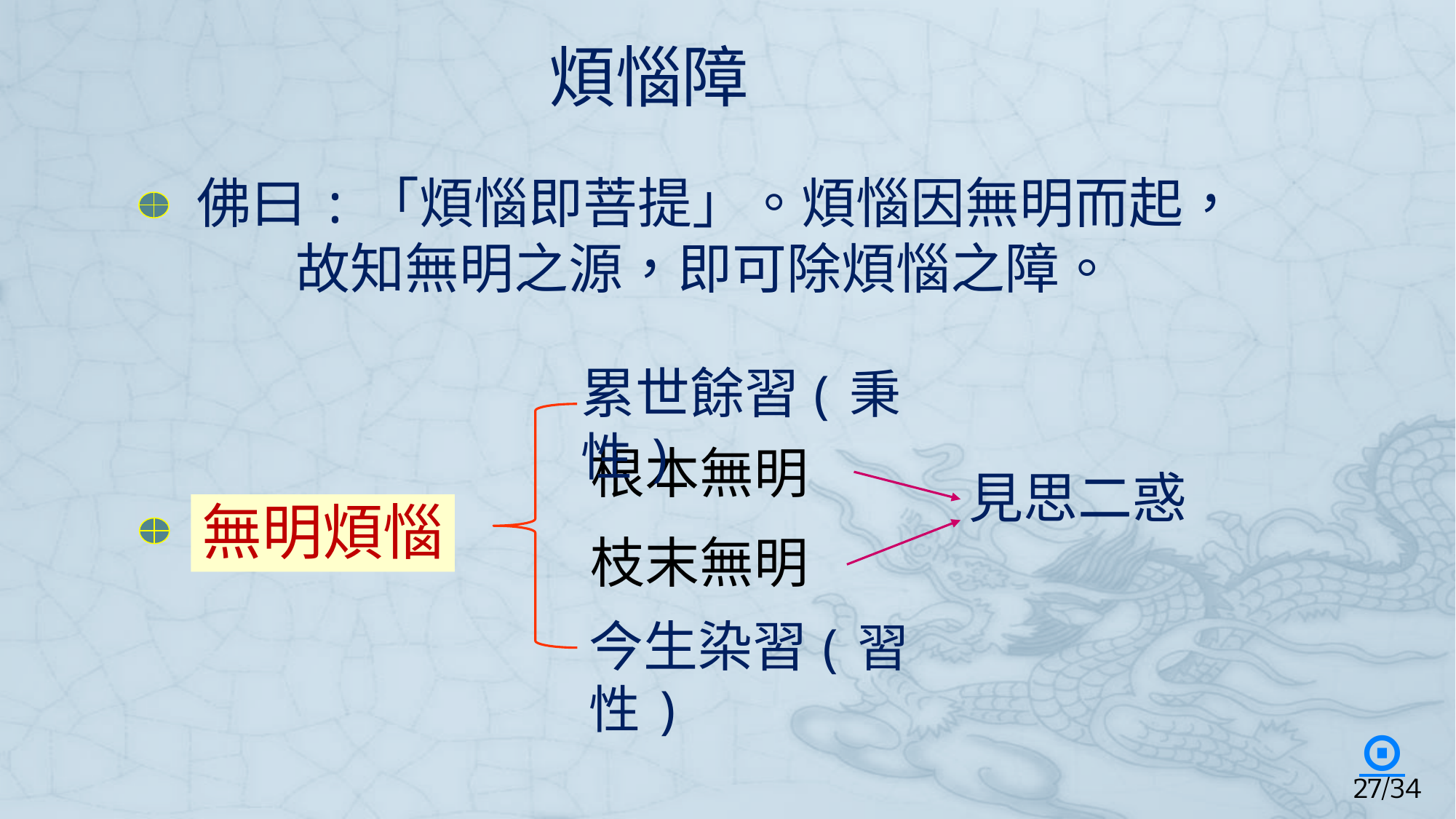

# 煩惱障
佛曰:「煩惱即菩提」。煩惱因無明而起，
       故知無明之源，即可除煩惱之障。

累世餘習 (秉性)

根本無明
見思二惑
無明煩惱

枝末無明
今生染習 (習性)
⊙
27/34